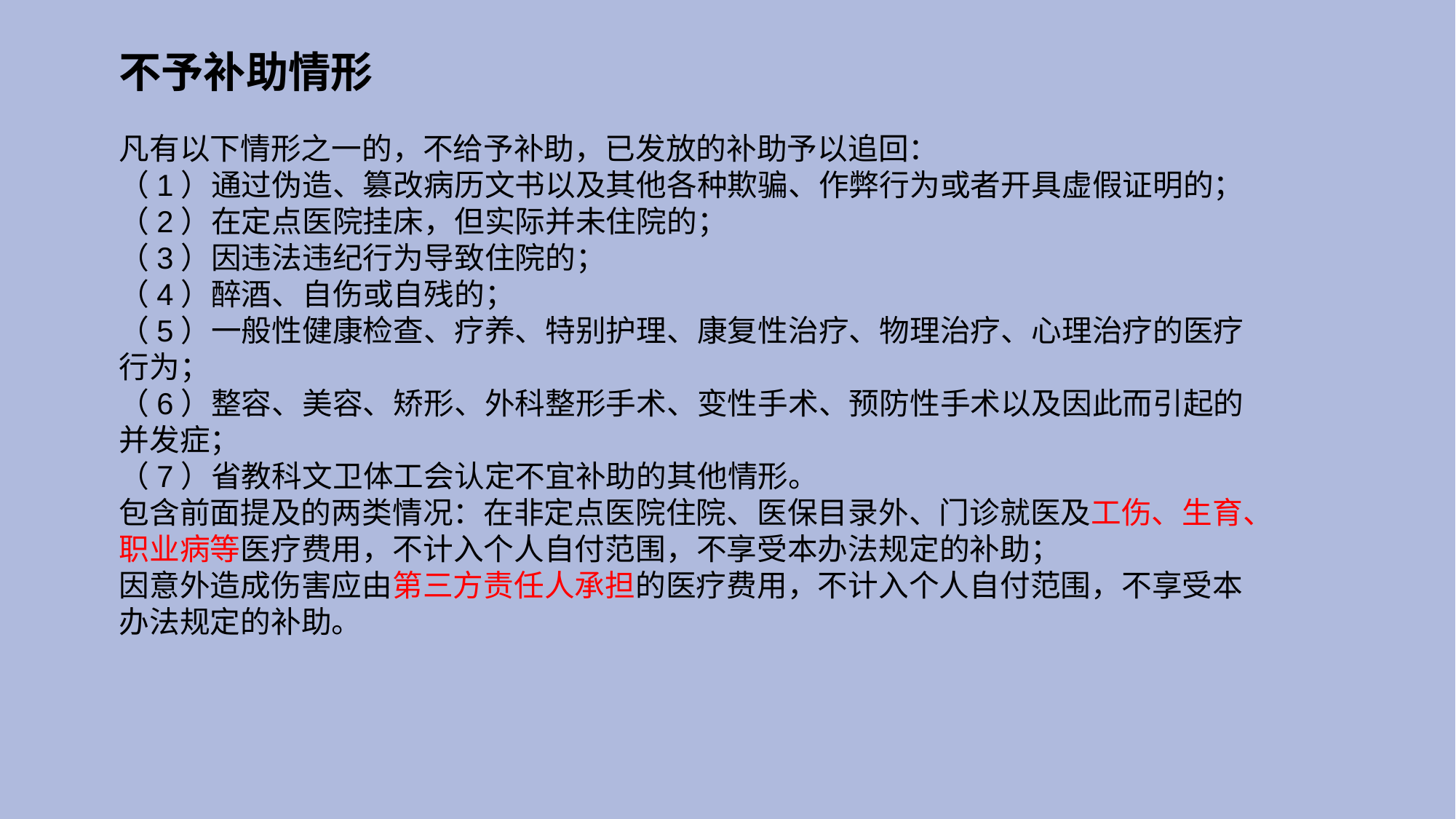

不予补助情形

凡有以下情形之一的，不给予补助，已发放的补助予以追回：
（1）通过伪造、篡改病历文书以及其他各种欺骗、作弊行为或者开具虚假证明的；
（2）在定点医院挂床，但实际并未住院的；
（3）因违法违纪行为导致住院的；
（4）醉酒、自伤或自残的；
（5）一般性健康检查、疗养、特别护理、康复性治疗、物理治疗、心理治疗的医疗
行为；
（6）整容、美容、矫形、外科整形手术、变性手术、预防性手术以及因此而引起的
并发症；
（7）省教科文卫体工会认定不宜补助的其他情形。
包含前面提及的两类情况：在非定点医院住院、医保目录外、门诊就医及工伤、生育、
职业病等医疗费用，不计入个人自付范围，不享受本办法规定的补助；
因意外造成伤害应由第三方责任人承担的医疗费用，不计入个人自付范围，不享受本
办法规定的补助。